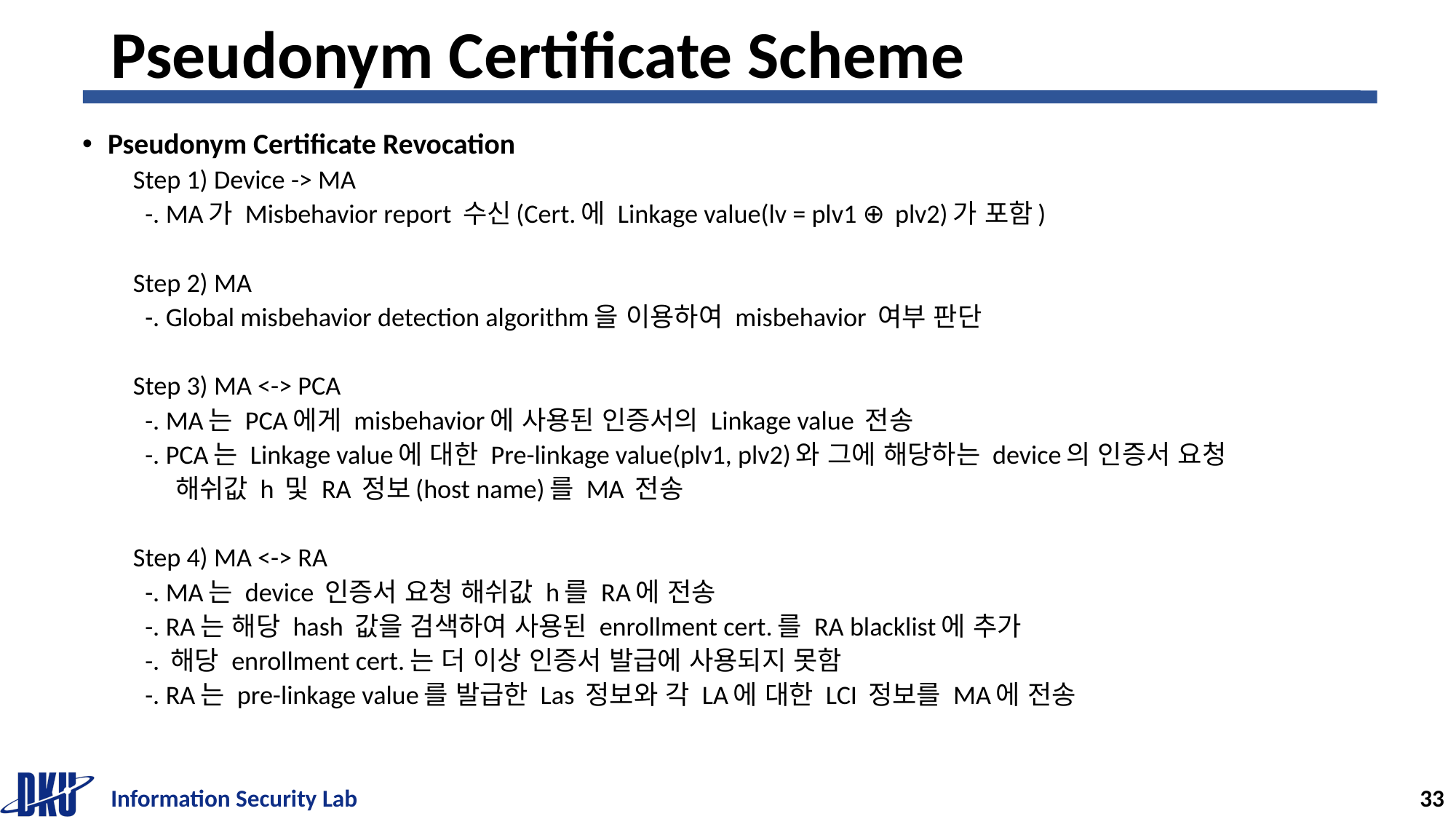

# Pseudonym Certificate Scheme
Pseudonym Certificate Revocation
Step 1) Device -> MA
  -. MA가 Misbehavior report 수신(Cert.에 Linkage value(lv = plv1 ⊕ plv2)가 포함)

Step 2) MA
  -. Global misbehavior detection algorithm을 이용하여 misbehavior 여부 판단

Step 3) MA <-> PCA
  -. MA는 PCA에게 misbehavior에 사용된 인증서의 Linkage value 전송
  -. PCA는 Linkage value에 대한 Pre-linkage value(plv1, plv2)와 그에 해당하는 device의 인증서 요청
     해쉬값 h 및 RA 정보(host name)를 MA 전송

Step 4) MA <-> RA
  -. MA는 device 인증서 요청 해쉬값 h를 RA에 전송
  -. RA는 해당 hash 값을 검색하여 사용된 enrollment cert.를 RA blacklist에 추가
  -. 해당 enrollment cert.는 더 이상 인증서 발급에 사용되지 못함
  -. RA는 pre-linkage value를 발급한 Las 정보와 각 LA에 대한 LCI 정보를 MA에 전송
Information Security Lab
33